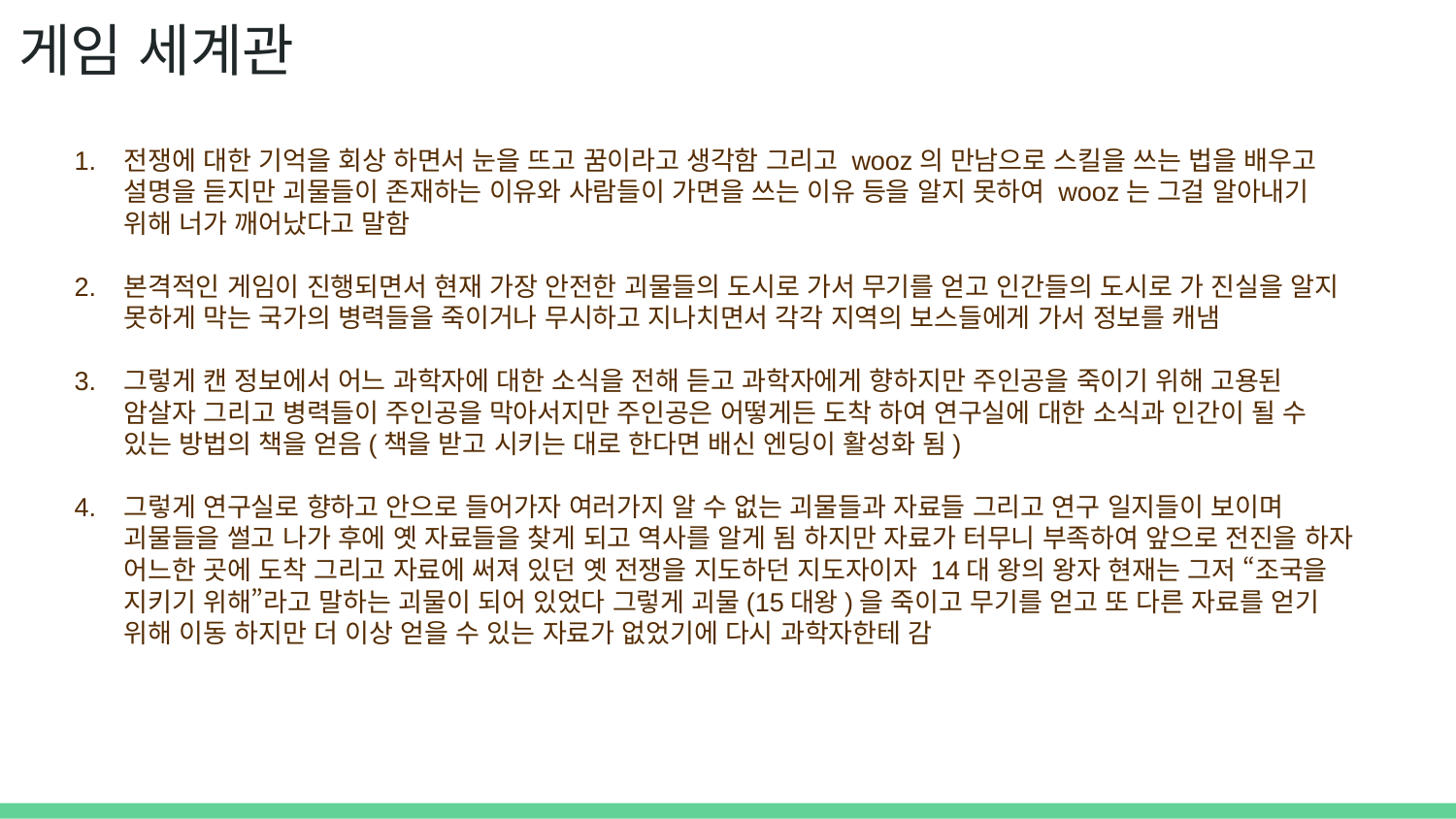

# 게임 세계관

전쟁에 대한 기억을 회상 하면서 눈을 뜨고 꿈이라고 생각함 그리고 wooz의 만남으로 스킬을 쓰는 법을 배우고 설명을 듣지만 괴물들이 존재하는 이유와 사람들이 가면을 쓰는 이유 등을 알지 못하여 wooz는 그걸 알아내기 위해 너가 깨어났다고 말함
본격적인 게임이 진행되면서 현재 가장 안전한 괴물들의 도시로 가서 무기를 얻고 인간들의 도시로 가 진실을 알지 못하게 막는 국가의 병력들을 죽이거나 무시하고 지나치면서 각각 지역의 보스들에게 가서 정보를 캐냄
그렇게 캔 정보에서 어느 과학자에 대한 소식을 전해 듣고 과학자에게 향하지만 주인공을 죽이기 위해 고용된 암살자 그리고 병력들이 주인공을 막아서지만 주인공은 어떻게든 도착 하여 연구실에 대한 소식과 인간이 될 수 있는 방법의 책을 얻음(책을 받고 시키는 대로 한다면 배신 엔딩이 활성화 됨)
그렇게 연구실로 향하고 안으로 들어가자 여러가지 알 수 없는 괴물들과 자료들 그리고 연구 일지들이 보이며 괴물들을 썰고 나가 후에 옛 자료들을 찾게 되고 역사를 알게 됨 하지만 자료가 터무니 부족하여 앞으로 전진을 하자 어느한 곳에 도착 그리고 자료에 써져 있던 옛 전쟁을 지도하던 지도자이자 14대 왕의 왕자 현재는 그저 “조국을 지키기 위해”라고 말하는 괴물이 되어 있었다 그렇게 괴물(15대왕)을 죽이고 무기를 얻고 또 다른 자료를 얻기 위해 이동 하지만 더 이상 얻을 수 있는 자료가 없었기에 다시 과학자한테 감